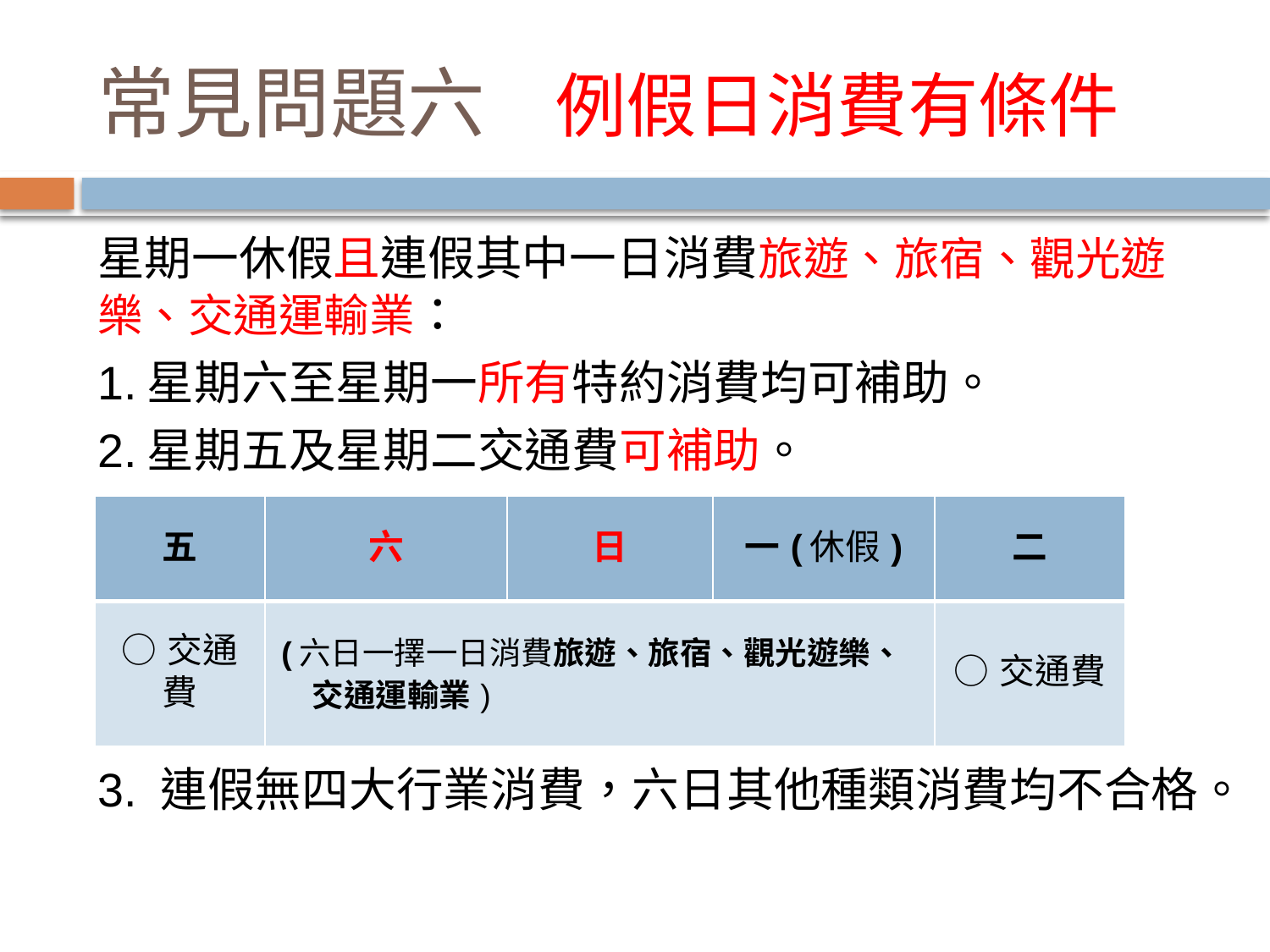

# 常見問題六    例假日消費有條件
星期一休假且連假其中一日消費旅遊、旅宿、觀光遊樂、交通運輸業：
1.星期六至星期一所有特約消費均可補助。
2.星期五及星期二交通費可補助。

3. 連假無四大行業消費，六日其他種類消費均不合格。

| 五 | 六 | 日 | 一(休假) | 二 |
| --- | --- | --- | --- | --- |
| ○交通費 | (六日一擇一日消費旅遊、旅宿、觀光遊樂、 交通運輸業) |  |  | ○交通費 |